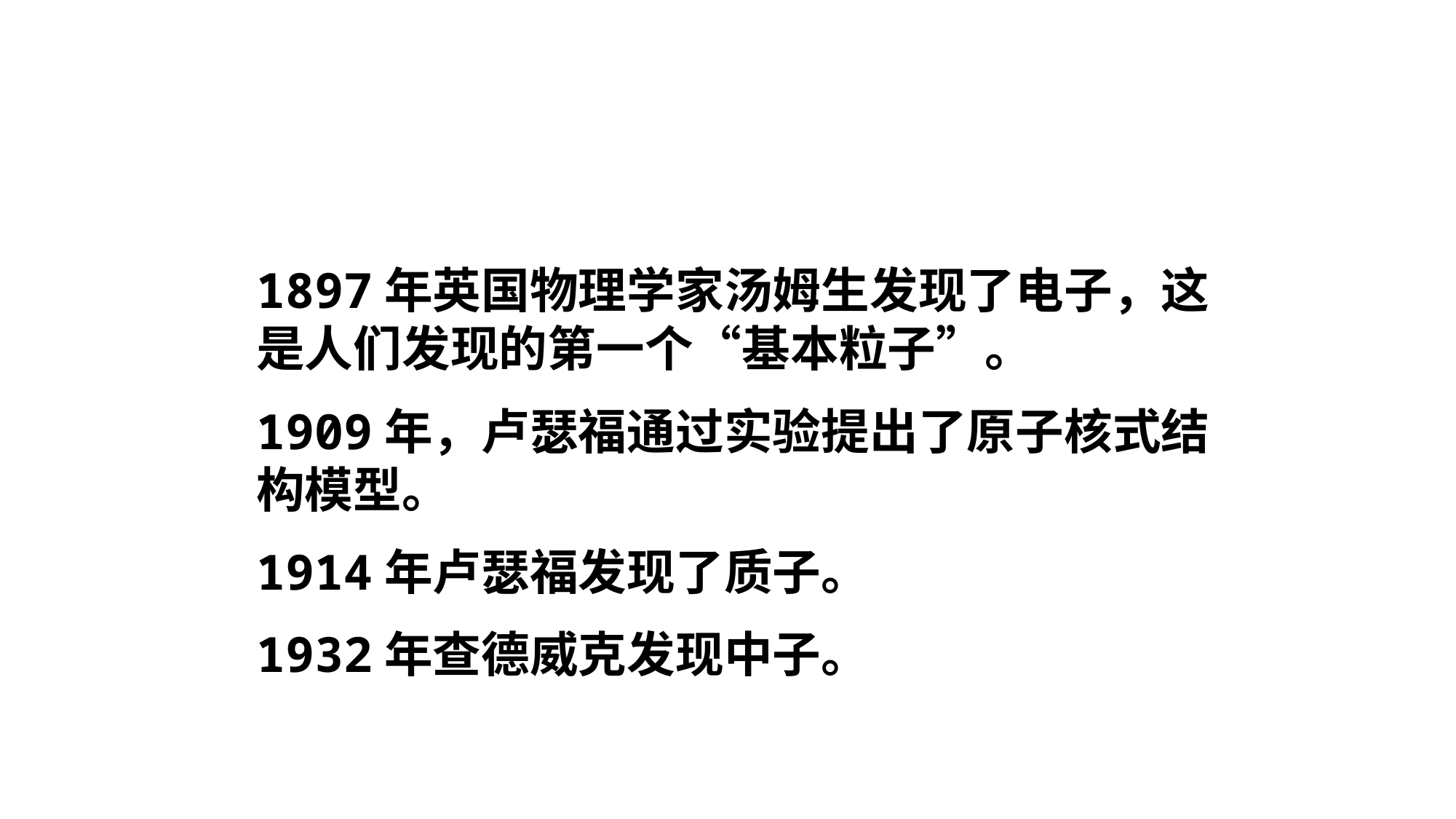

1897年英国物理学家汤姆生发现了电子，这是人们发现的第一个“基本粒子”。
1909年，卢瑟福通过实验提出了原子核式结构模型。
1914年卢瑟福发现了质子。
1932年查德威克发现中子。